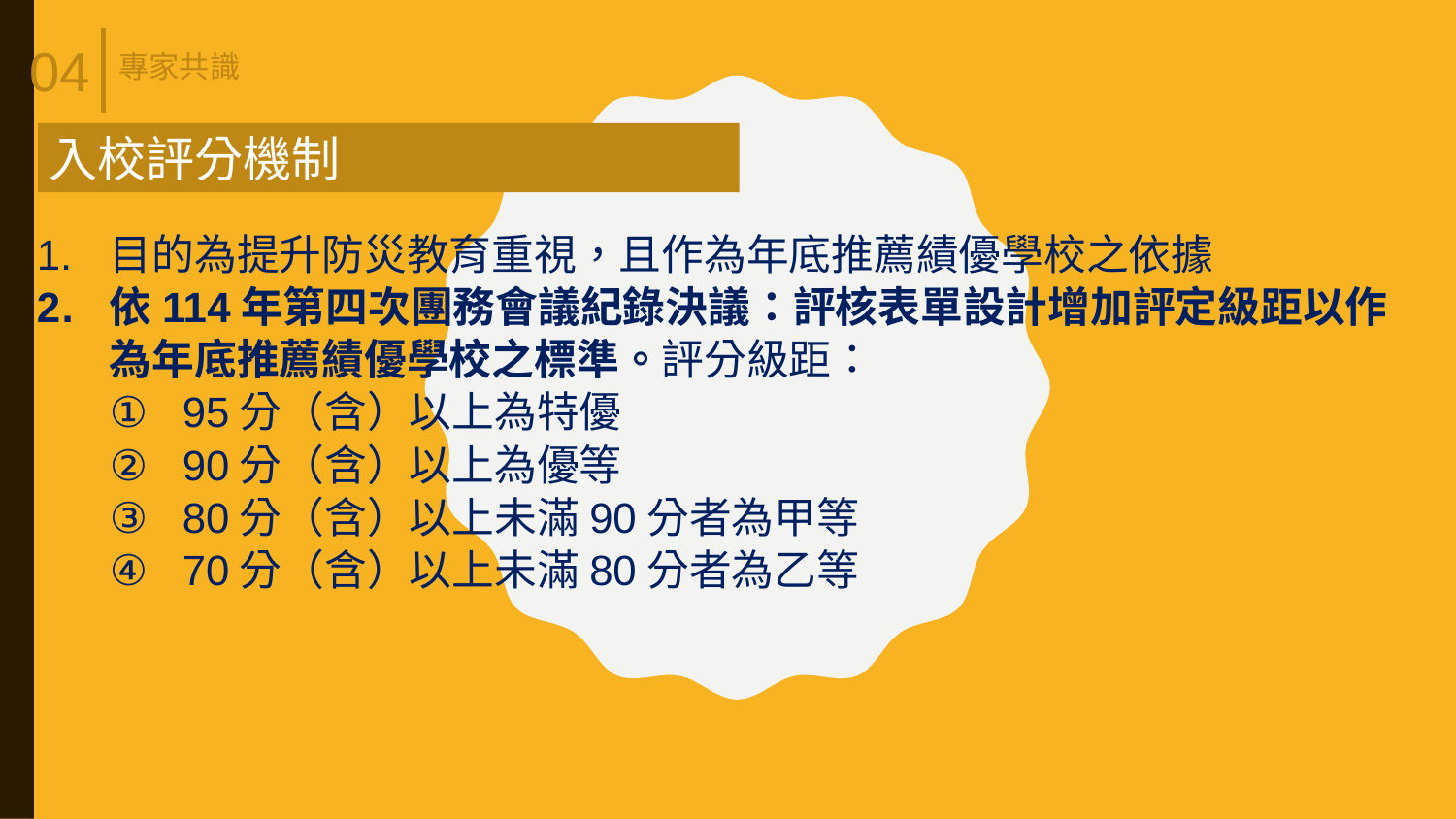

04
專家共識
入校評分機制
目的為提升防災教育重視，且作為年底推薦績優學校之依據
依114年第四次團務會議紀錄決議：評核表單設計增加評定級距以作為年底推薦績優學校之標準。評分級距：
95分（含）以上為特優
90分（含）以上為優等
80分（含）以上未滿90分者為甲等
70分（含）以上未滿80分者為乙等